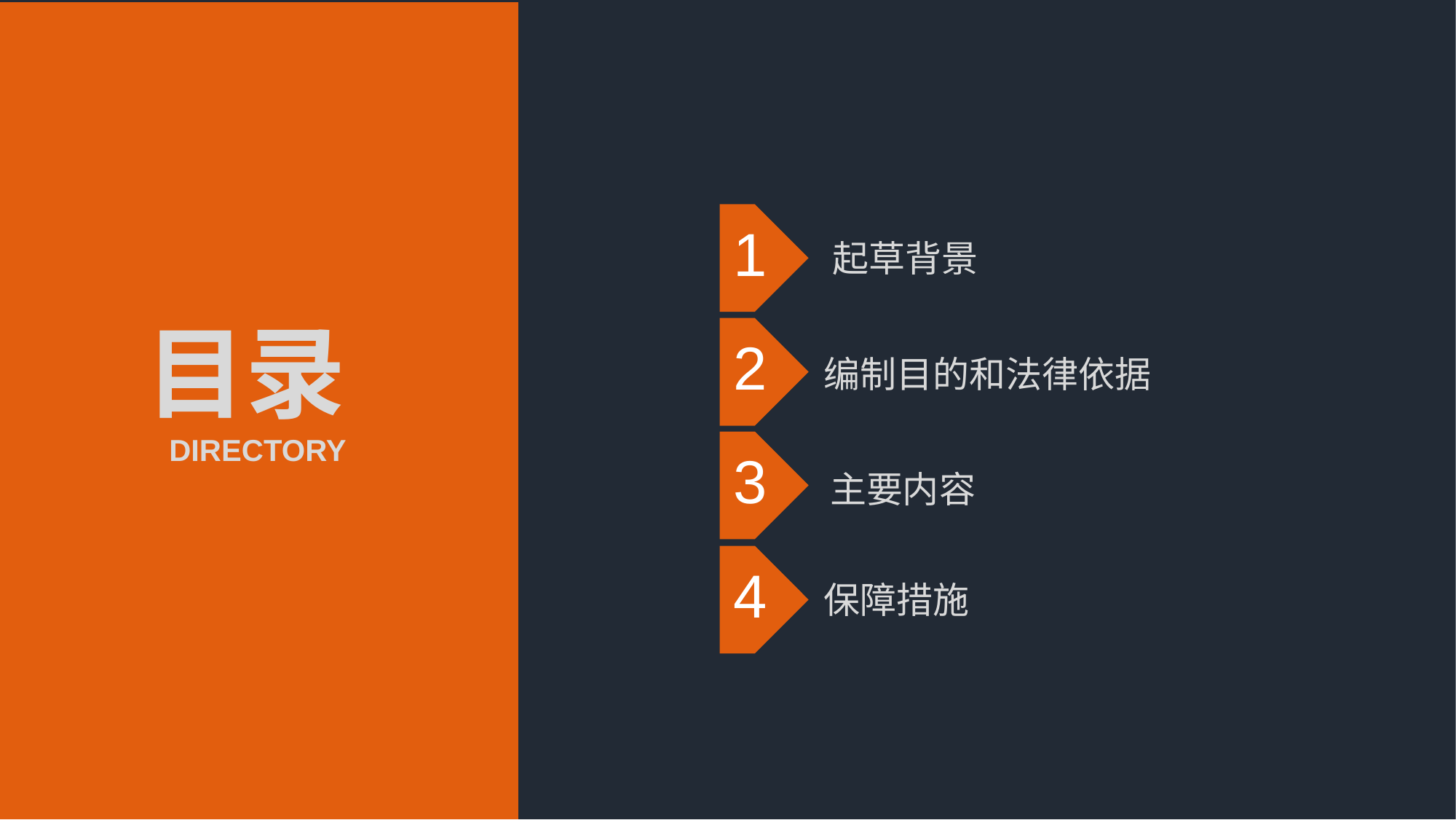

1

起草背景
2

编制目的和法律依据
3

  主要内容
4

保障措施
目录DIRECTORY